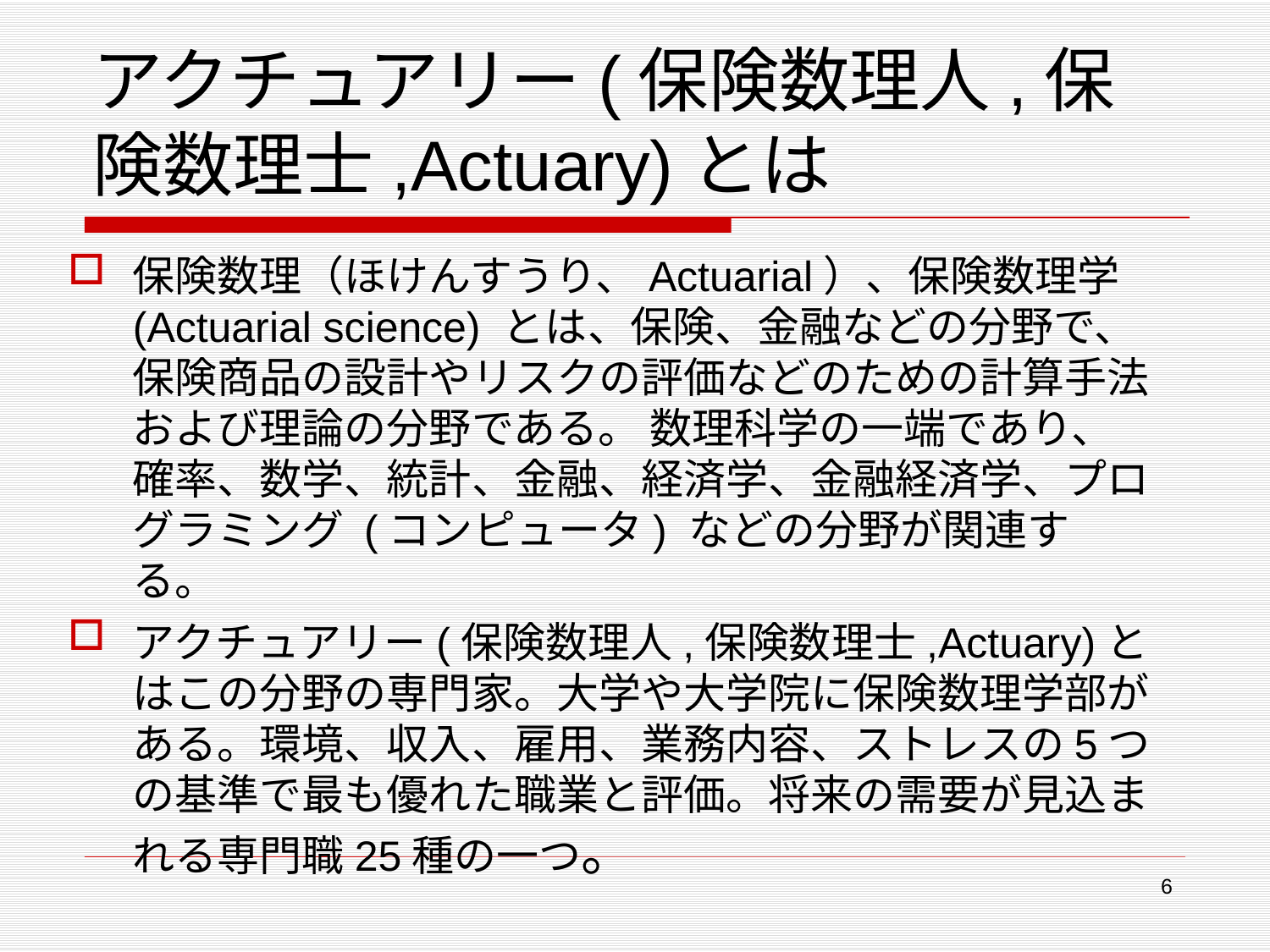

# アクチュアリー(保険数理人,保険数理士,Actuary)とは
保険数理（ほけんすうり、Actuarial）、保険数理学 (Actuarial science) とは、保険、金融などの分野で、保険商品の設計やリスクの評価などのための計算手法および理論の分野である。 数理科学の一端であり、確率、数学、統計、金融、経済学、金融経済学、プログラミング (コンピュータ) などの分野が関連する。
アクチュアリー(保険数理人,保険数理士,Actuary)とはこの分野の専門家。大学や大学院に保険数理学部がある。環境、収入、雇用、業務内容、ストレスの5つの基準で最も優れた職業と評価。将来の需要が見込まれる専門職25種の一つ。

6